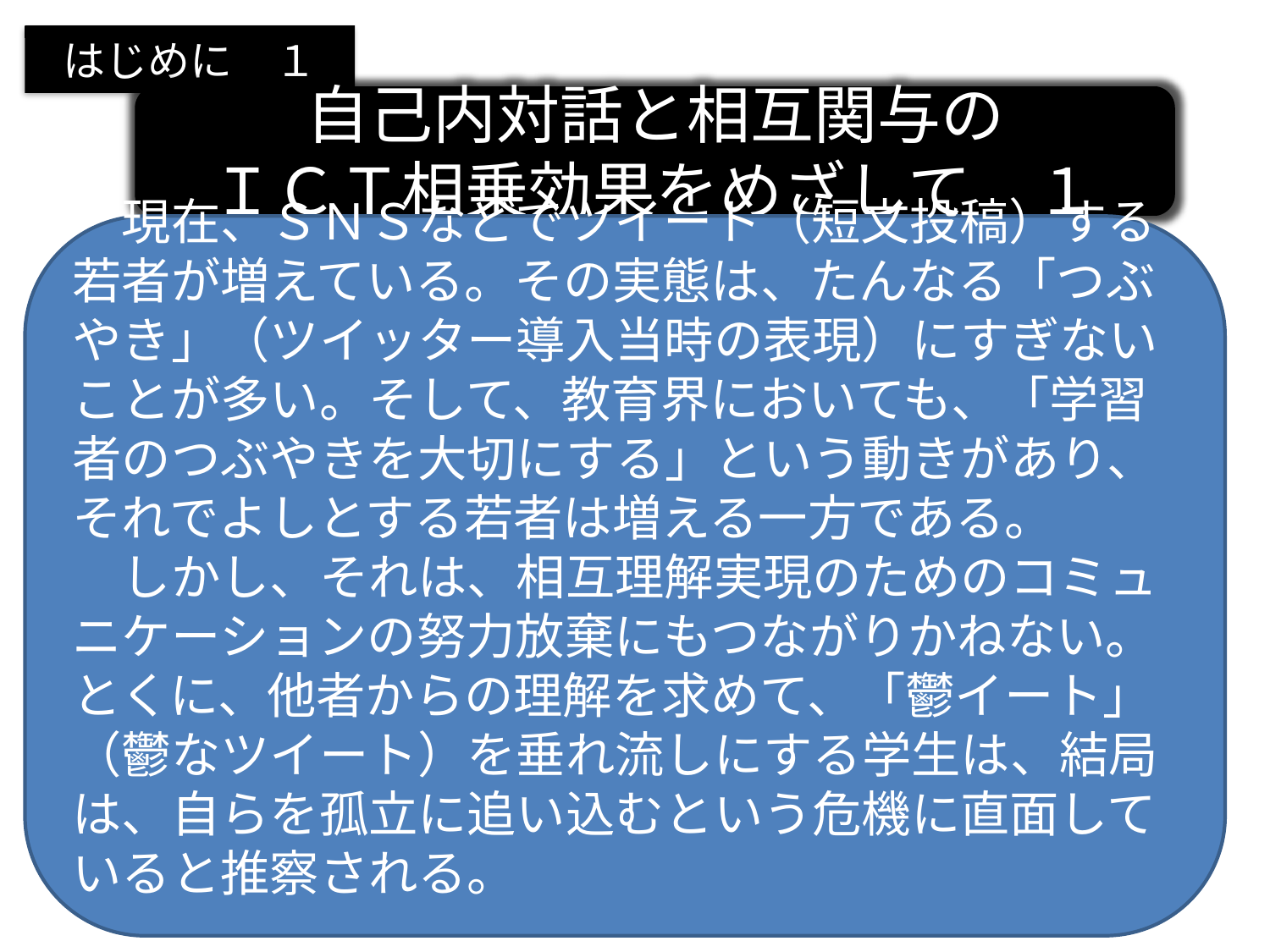

はじめに　１
自己内対話と相互関与の
ＩＣＴ相乗効果をめざして　１
　現在、ＳＮＳなどでツイート（短文投稿）する若者が増えている。その実態は、たんなる「つぶやき」（ツイッター導入当時の表現）にすぎないことが多い。そして、教育界においても、「学習者のつぶやきを大切にする」という動きがあり、それでよしとする若者は増える一方である。
　しかし、それは、相互理解実現のためのコミュニケーションの努力放棄にもつながりかねない。とくに、他者からの理解を求めて、「鬱イート」（鬱なツイート）を垂れ流しにする学生は、結局は、自らを孤立に追い込むという危機に直面していると推察される。